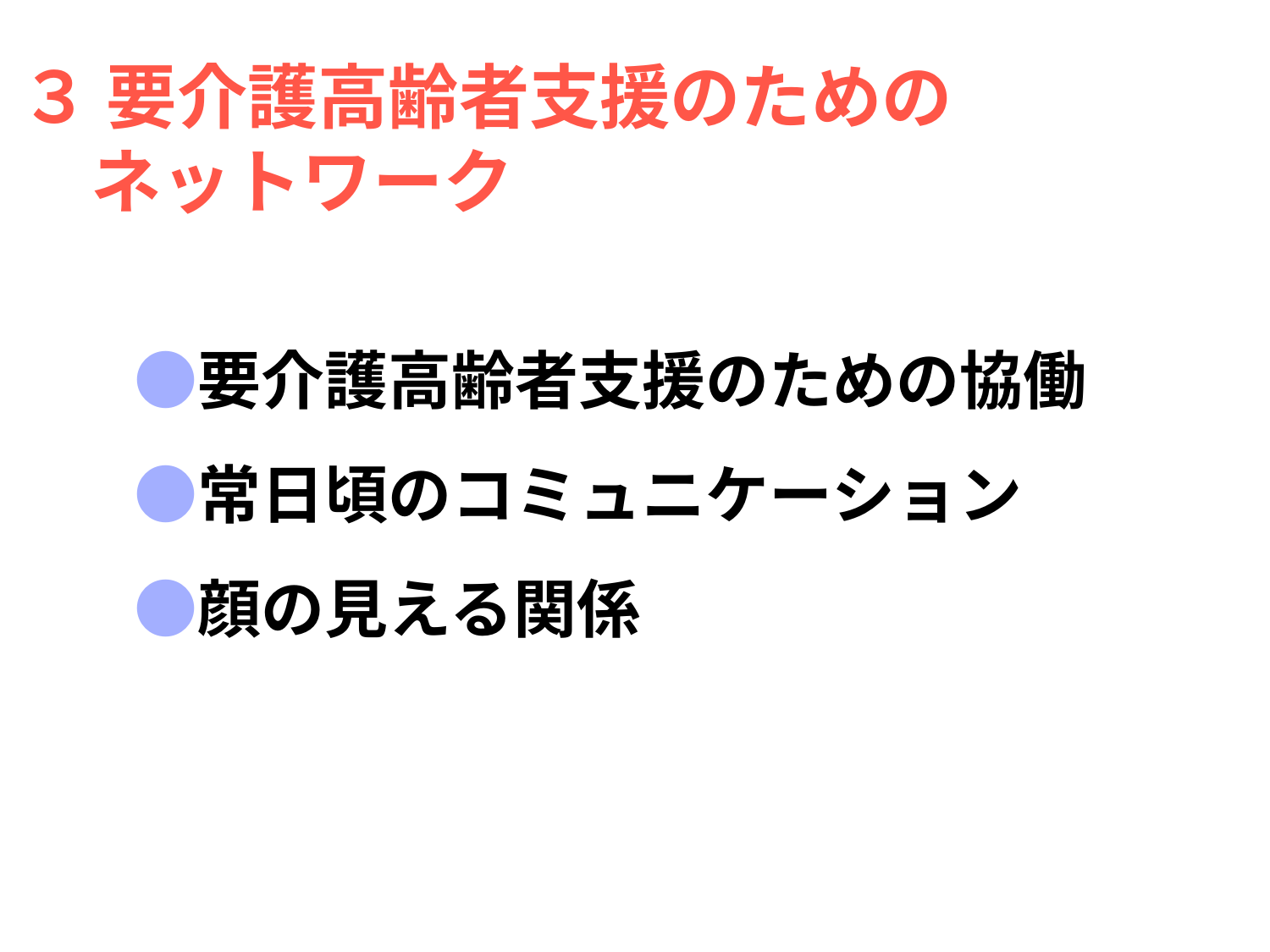

３ 要介護高齢者支援のための
　ネットワーク
　　●要介護高齢者支援のための協働
　　●常日頃のコミュニケーション
　　●顔の見える関係